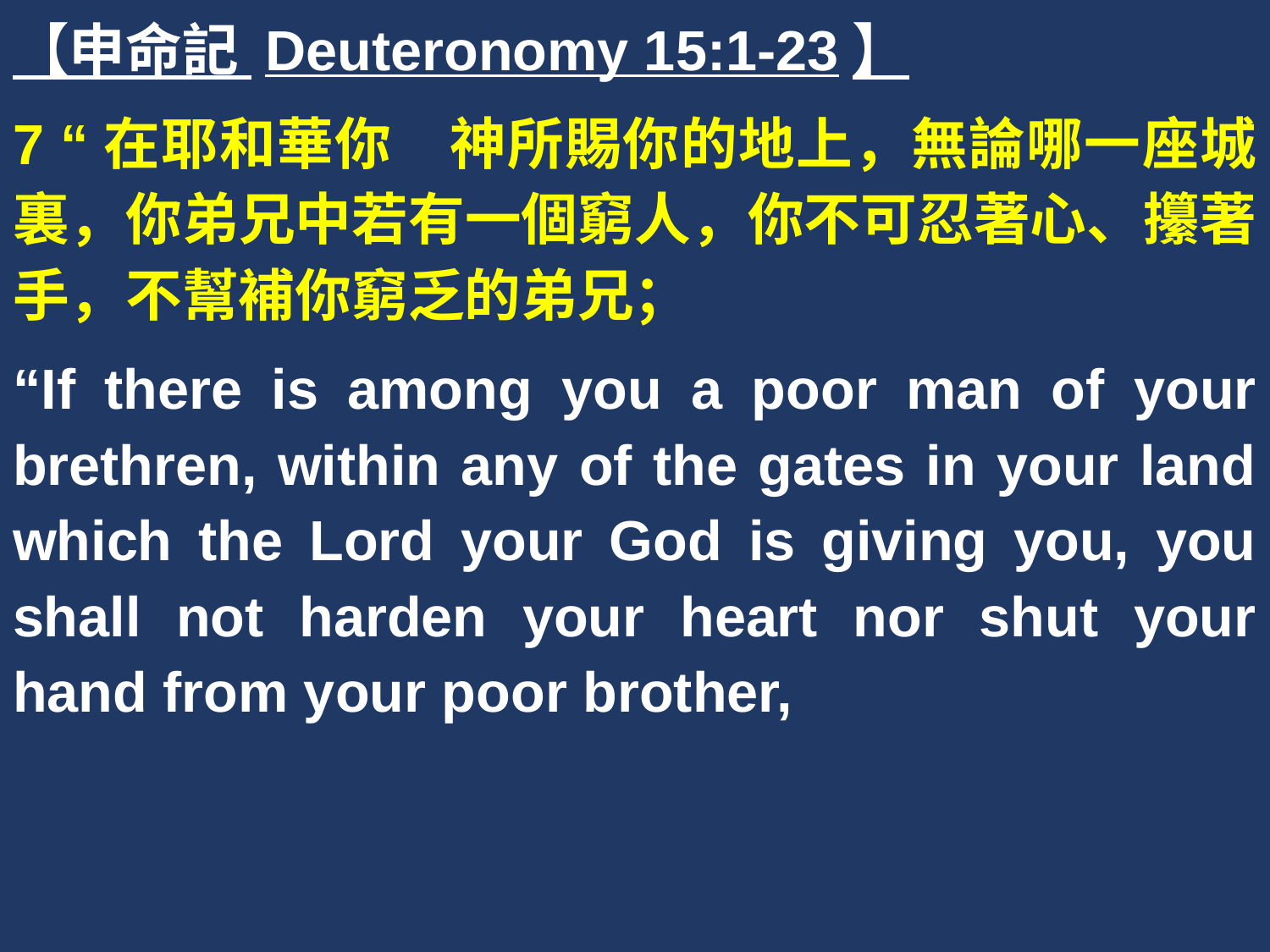

【申命記 Deuteronomy 15:1-23】
7 “在耶和華你　神所賜你的地上，無論哪一座城裏，你弟兄中若有一個窮人，你不可忍著心、攥著手，不幫補你窮乏的弟兄；
“If there is among you a poor man of your brethren, within any of the gates in your land which the Lord your God is giving you, you shall not harden your heart nor shut your hand from your poor brother,